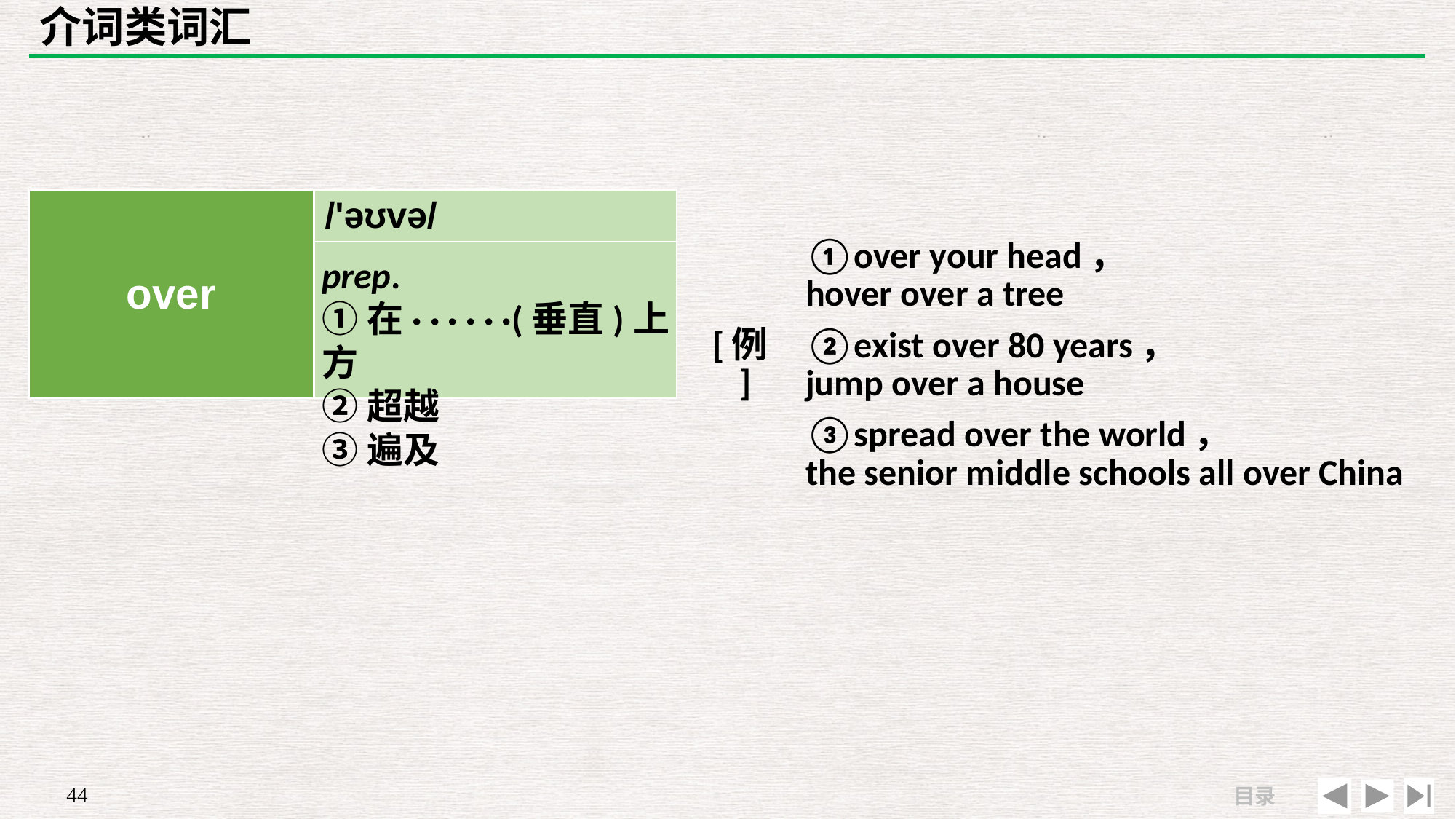

# 介词类词汇

|  |  |
| --- | --- |
| [例] | ①over your head， hover over a tree ②exist over 80 years， jump over a house ③spread over the world， the senior middle schools all over China |
| over | /'əʊvə/ |
| --- | --- |
|  |  |
prep.
①在· · · · · ·(垂直)上方
②超越
③遍及